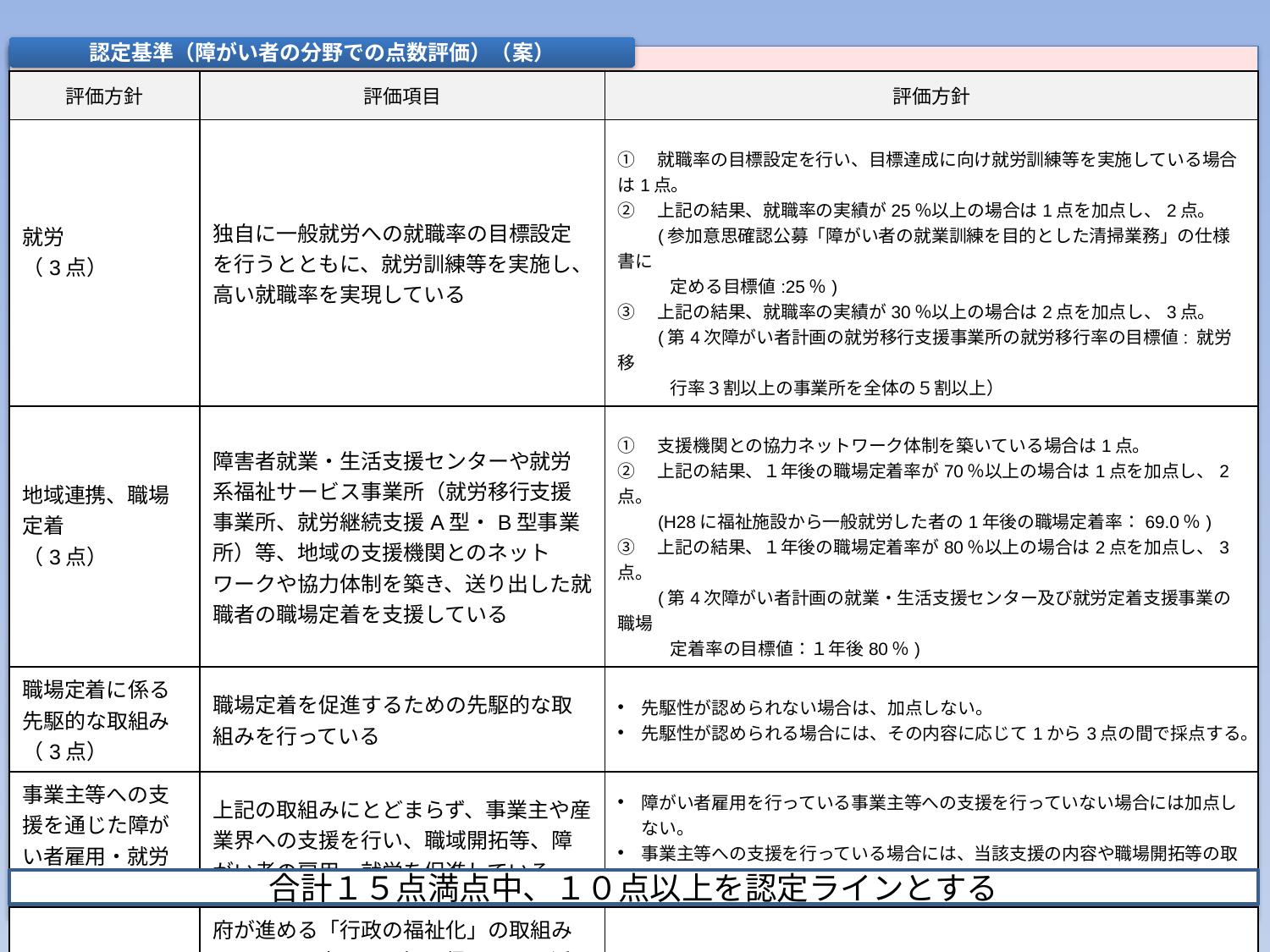

認定基準（障がい者の分野での点数評価）（案）

| 評価方針 | 評価項目 | 評価方針 |
| --- | --- | --- |
| 就労 （3点） | 独自に一般就労への就職率の目標設定を行うとともに、就労訓練等を実施し、高い就職率を実現している | ①　就職率の目標設定を行い、目標達成に向け就労訓練等を実施している場合は1点。 ②　上記の結果、就職率の実績が25％以上の場合は1点を加点し、2点。 　　(参加意思確認公募「障がい者の就業訓練を目的とした清掃業務」の仕様書に 　　　定める目標値:25％) ③　上記の結果、就職率の実績が30％以上の場合は2点を加点し、3点。 　　(第4次障がい者計画の就労移行支援事業所の就労移行率の目標値: 就労移 　　　行率３割以上の事業所を全体の５割以上） |
| 地域連携、職場定着 （3点） | 障害者就業・生活支援センターや就労系福祉サービス事業所（就労移行支援事業所、就労継続支援A型・B型事業所）等、地域の支援機関とのネットワークや協力体制を築き、送り出した就職者の職場定着を支援している | ①　支援機関との協力ネットワーク体制を築いている場合は1点。 ②　上記の結果、１年後の職場定着率が70％以上の場合は1点を加点し、2点。 　　(H28に福祉施設から一般就労した者の1年後の職場定着率：69.0％) ③　上記の結果、１年後の職場定着率が80％以上の場合は2点を加点し、3点。 　　(第4次障がい者計画の就業・生活支援センター及び就労定着支援事業の職場 　　　定着率の目標値：１年後80％) |
| 職場定着に係る先駆的な取組み （3点） | 職場定着を促進するための先駆的な取組みを行っている | 先駆性が認められない場合は、加点しない。 先駆性が認められる場合には、その内容に応じて1から3点の間で採点する。 |
| 事業主等への支援を通じた障がい者雇用・就労の促進（3点） | 上記の取組みにとどまらず、事業主や産業界への支援を行い、職域開拓等、障がい者の雇用・就労を促進している | 障がい者雇用を行っている事業主等への支援を行っていない場合には加点しない。 事業主等への支援を行っている場合には、当該支援の内容や職場開拓等の取組みに応じて1から3点の間で採点する。 |
| 「行政の福祉化」を踏まえた取組み等（3点） | 府が進める「行政の福祉化」の取組みについての府民の理解を得るための活動を行っている ※上記に加えて、府が進める「行政の福祉化」を踏まえて、独自に実施している取組みやアピールポイントがあれば、評価する | 申請者の活動や支援の取組みを通して、行政の福祉化に関することを広く発信するような取組みや、行政の福祉化を踏まえた独自の取組みの内容を評価し、１から3点の間で採点する。 |
合計１５点満点中、１０点以上を認定ラインとする